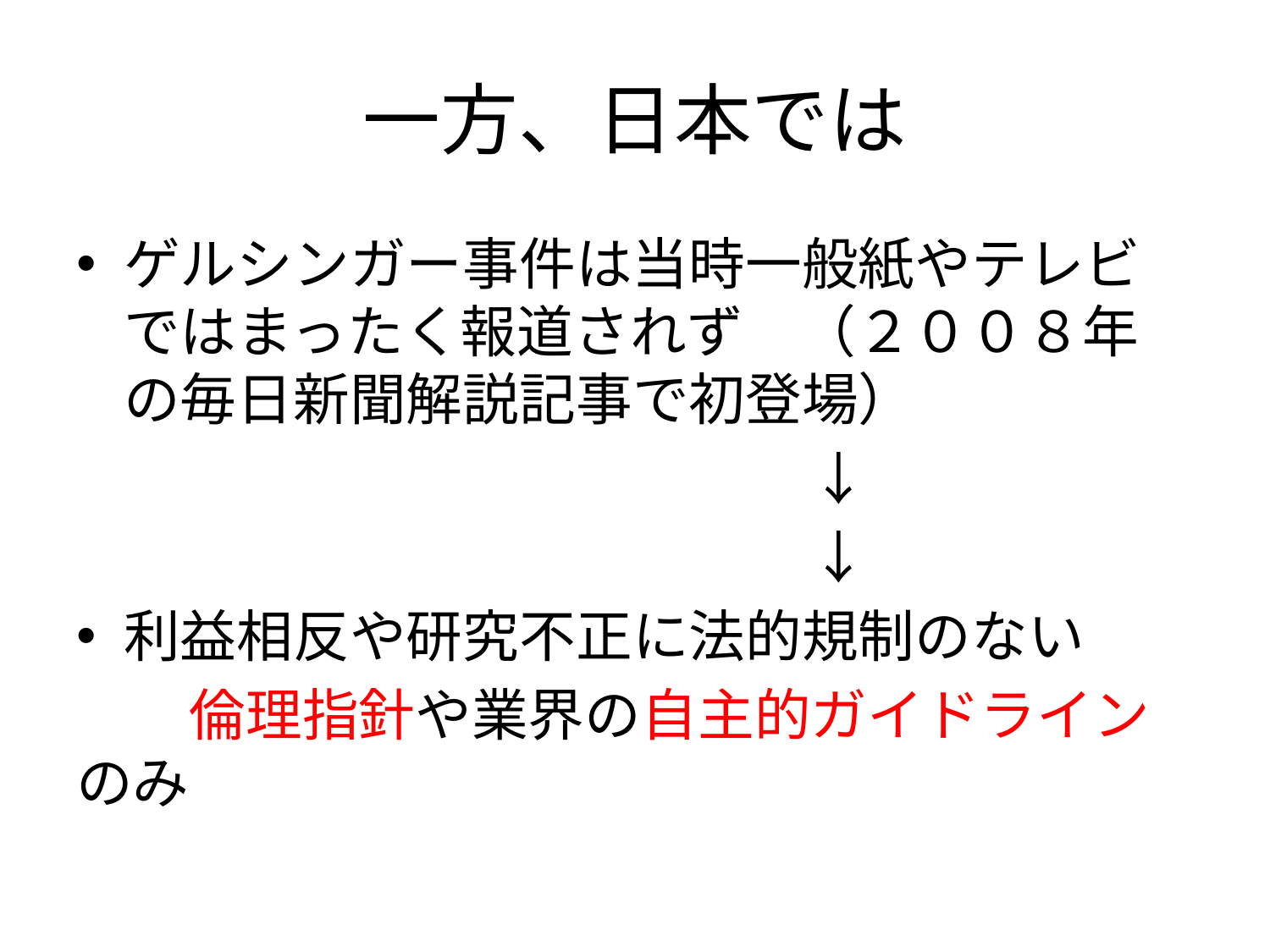

# 一方、日本では
ゲルシンガー事件は当時一般紙やテレビではまったく報道されず　（２００８年の毎日新聞解説記事で初登場）
　　　　　　　　　　　　　↓
　　　　　　　　　　　　　↓
利益相反や研究不正に法的規制のない
　　倫理指針や業界の自主的ガイドラインのみ